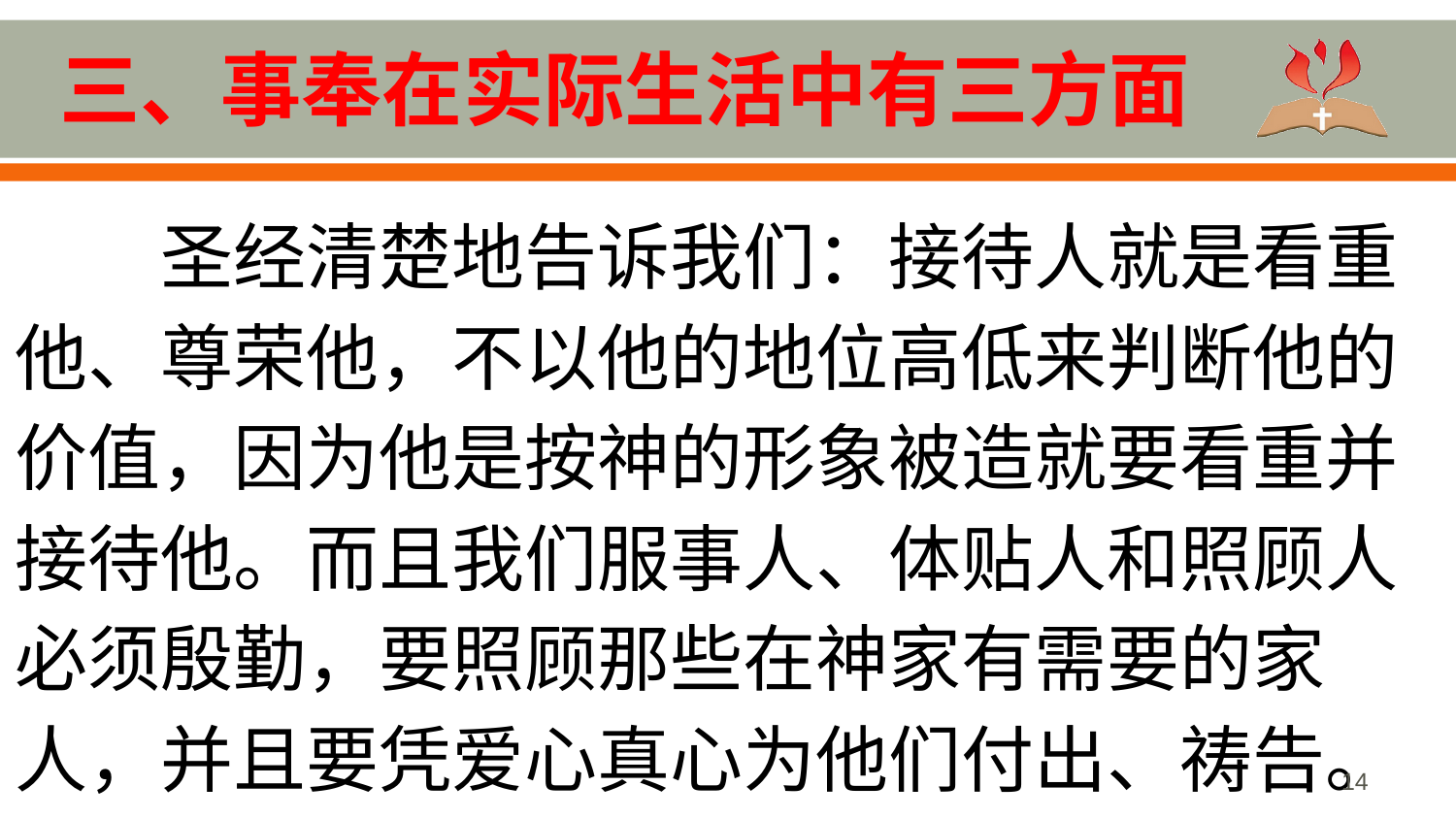

# 三、事奉在实际生活中有三方面
圣经清楚地告诉我们：接待人就是看重他、尊荣他，不以他的地位高低来判断他的价值，因为他是按神的形象被造就要看重并接待他。而且我们服事人、体贴人和照顾人必须殷勤，要照顾那些在神家有需要的家人，并且要凭爱心真心为他们付出、祷告。

14